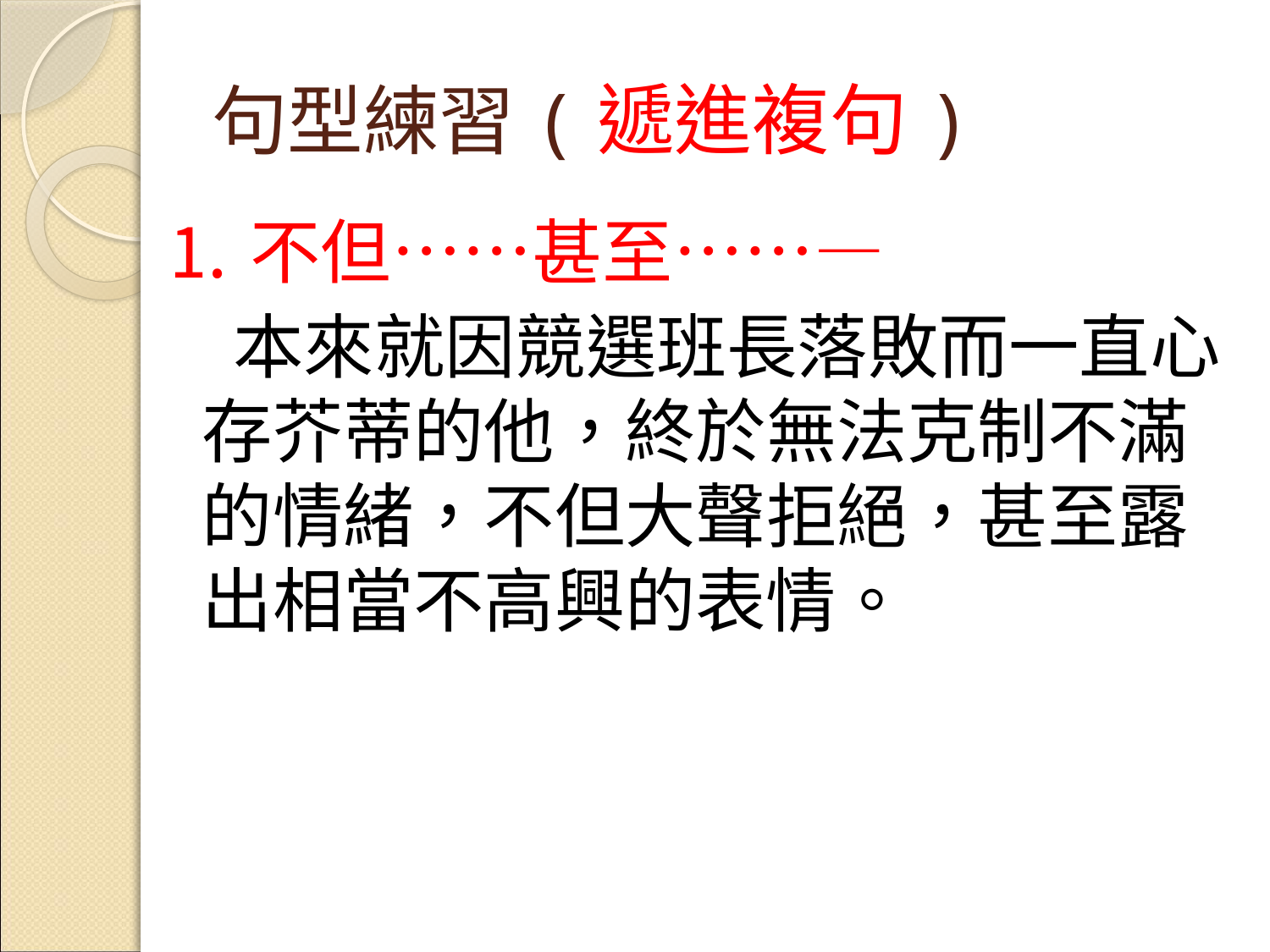

句型練習(遞進複句)
⒈不但……甚至……—
　本來就因競選班長落敗而一直心存芥蒂的他，終於無法克制不滿的情緒，不但大聲拒絕，甚至露出相當不高興的表情。